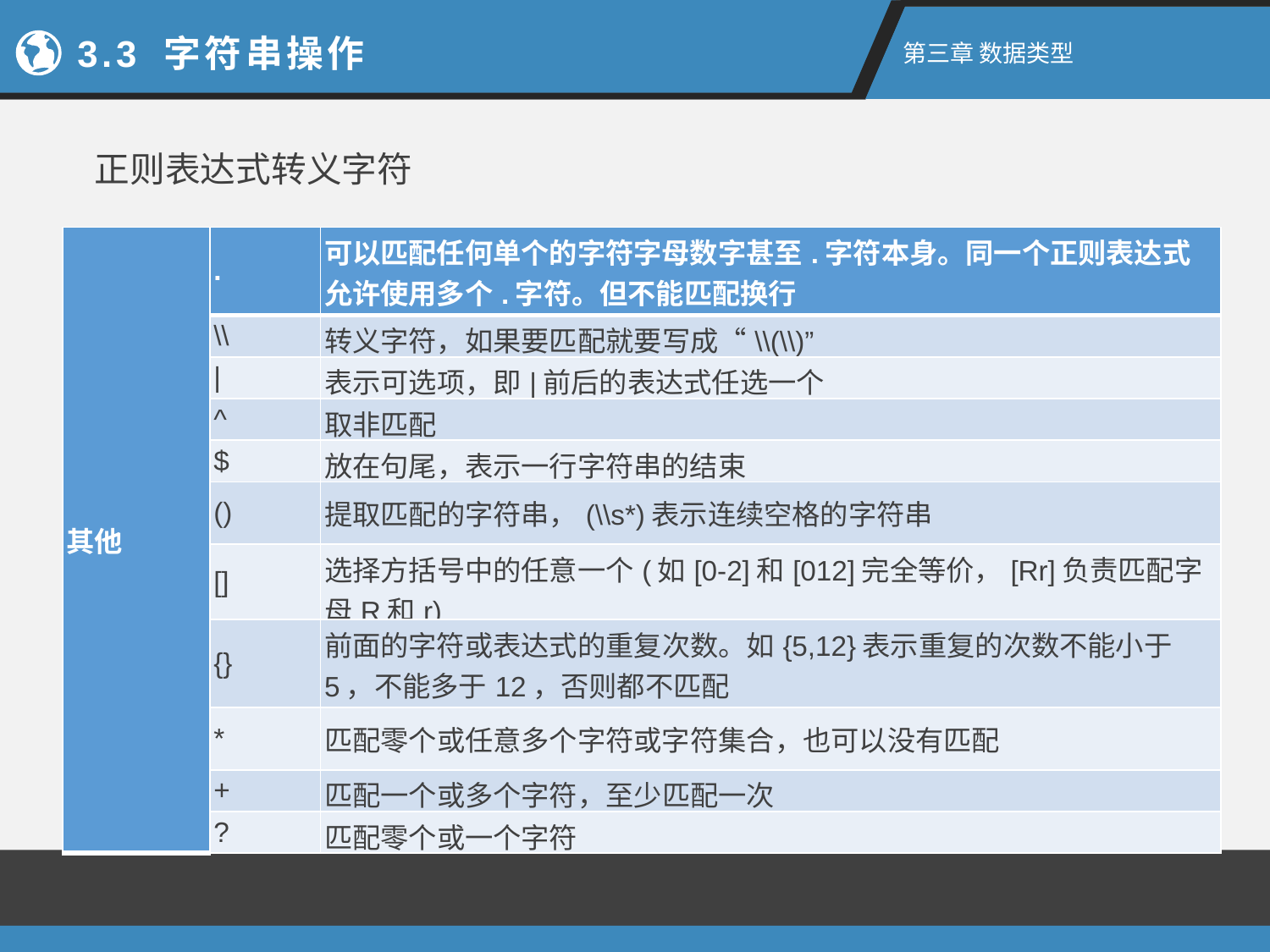

2.1新手上路
3.3 字符串操作

第二章 R语言入门
第三章 数据类型
正则表达式转义字符
| 其他 | . | 可以匹配任何单个的字符字母数字甚至.字符本身。同一个正则表达式允许使用多个.字符。但不能匹配换行 |
| --- | --- | --- |
|  | \\ | 转义字符，如果要匹配就要写成“\\(\\)” |
|  | | | 表示可选项，即|前后的表达式任选一个 |
|  | ^ | 取非匹配 |
|  | $ | 放在句尾，表示一行字符串的结束 |
|  | () | 提取匹配的字符串，(\\s\*)表示连续空格的字符串 |
|  | [] | 选择方括号中的任意一个(如[0-2]和[012]完全等价，[Rr]负责匹配字母R和r) |
|  | {} | 前面的字符或表达式的重复次数。如{5,12}表示重复的次数不能小于5，不能多于12，否则都不匹配 |
|  | \* | 匹配零个或任意多个字符或字符集合，也可以没有匹配 |
|  | + | 匹配一个或多个字符，至少匹配一次 |
|  | ? | 匹配零个或一个字符 |